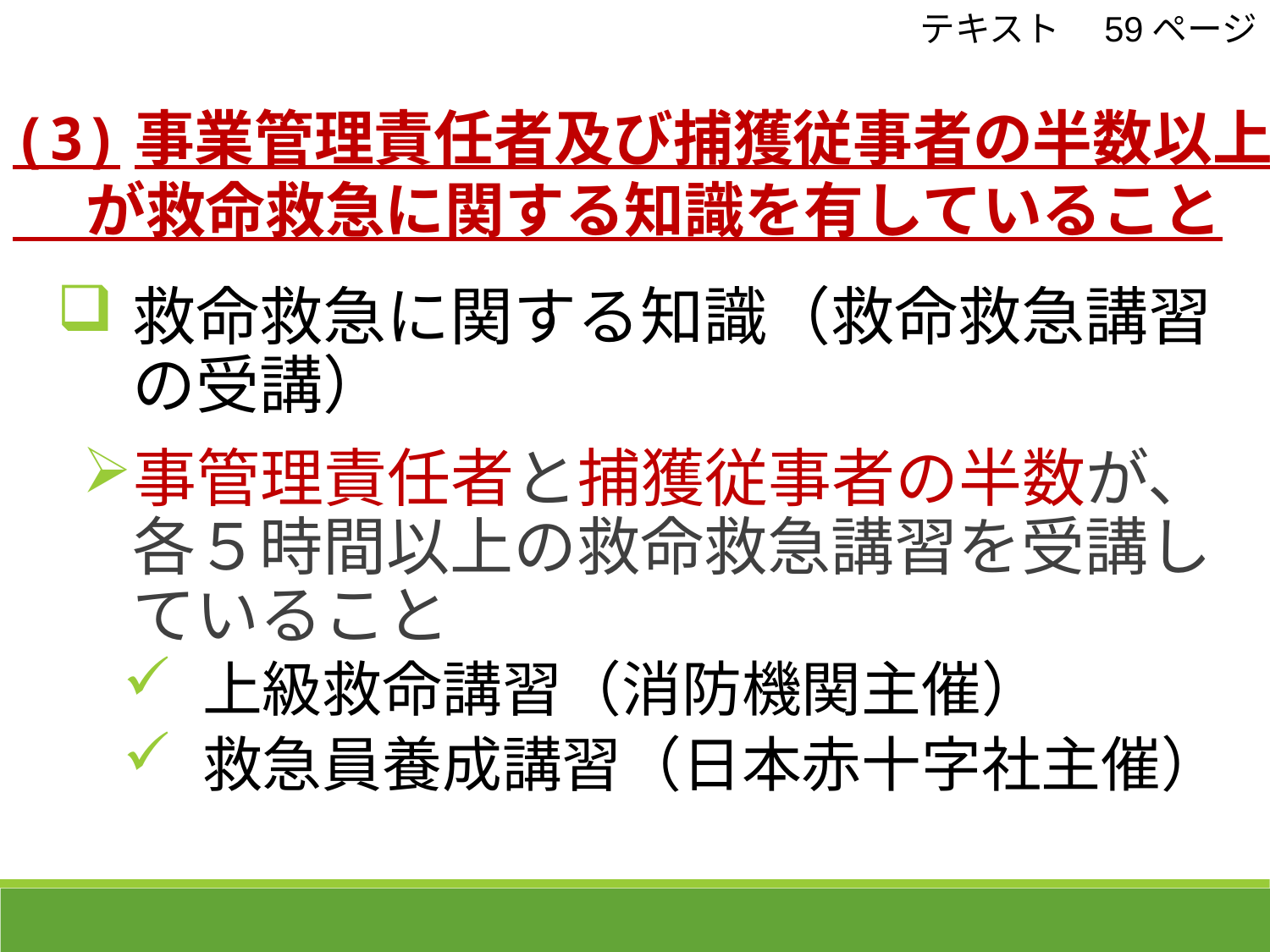

テキスト　59ページ
(3)事業管理責任者及び捕獲従事者の半数以上
　 が救命救急に関する知識を有していること
救命救急に関する知識（救命救急講習の受講）
事管理責任者と捕獲従事者の半数が、各５時間以上の救命救急講習を受講していること
上級救命講習（消防機関主催）
救急員養成講習（日本赤十字社主催）